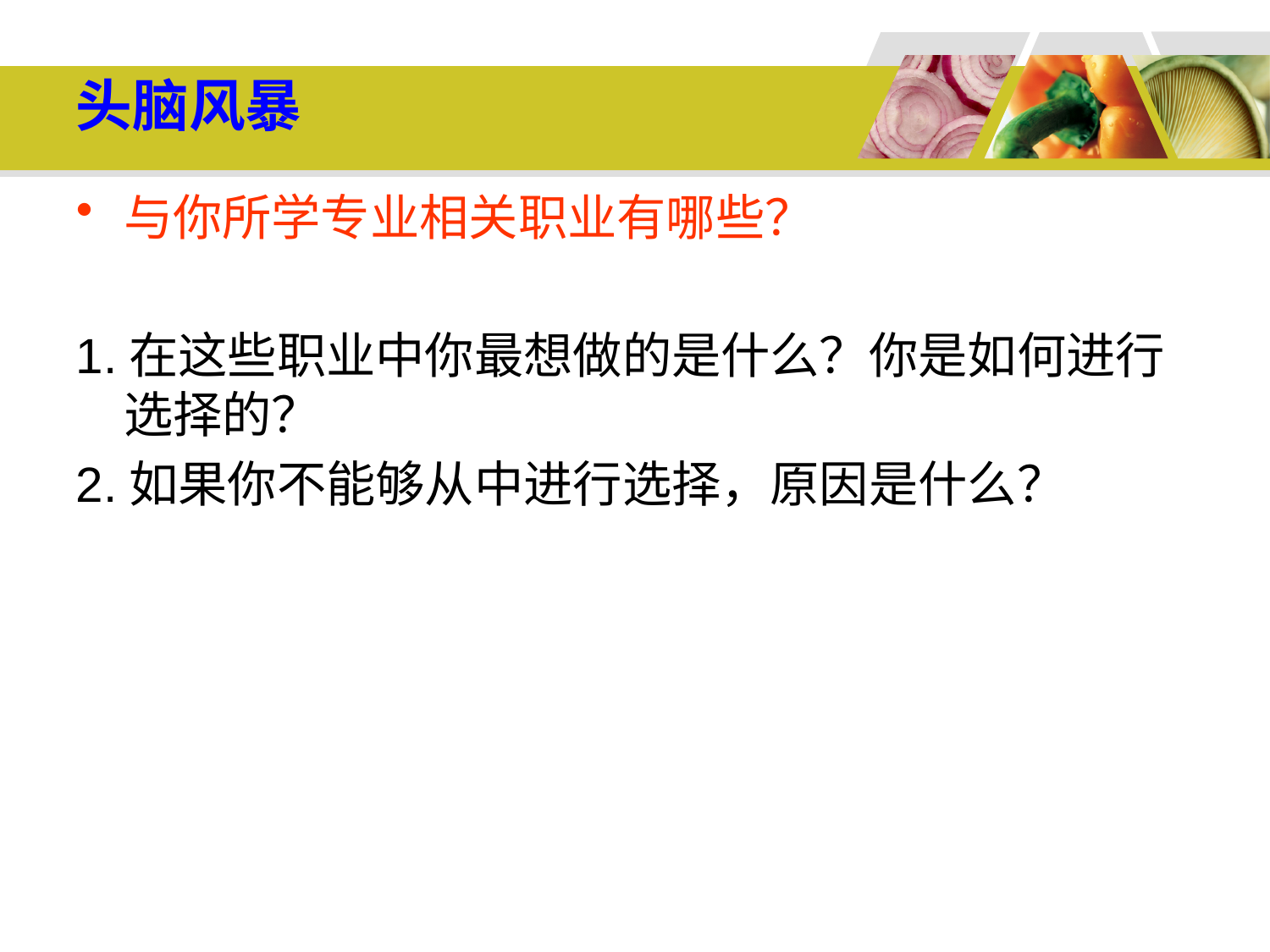

# 头脑风暴
与你所学专业相关职业有哪些？

1.在这些职业中你最想做的是什么？你是如何进行选择的？
2.如果你不能够从中进行选择，原因是什么？